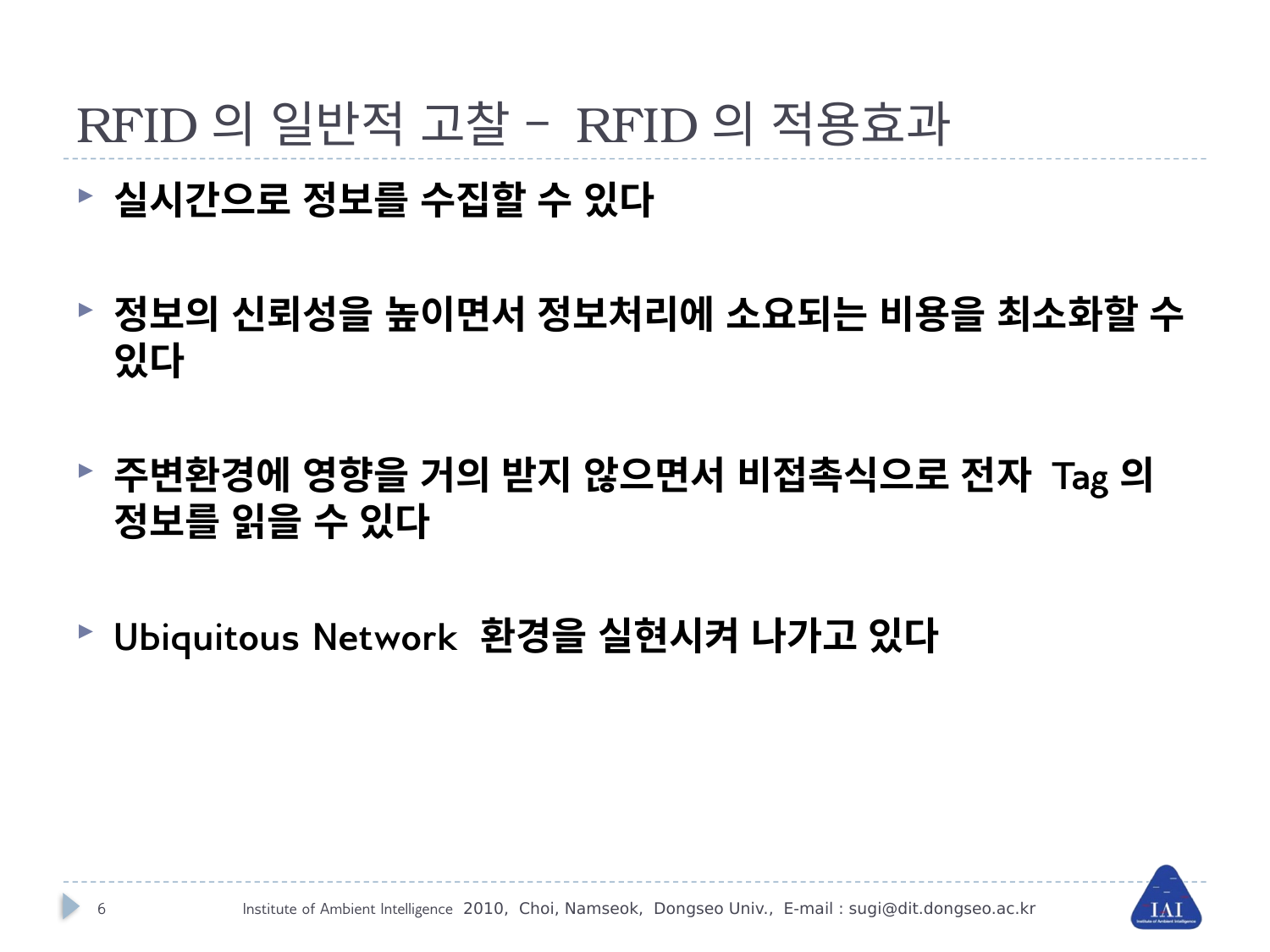

# RFID의 일반적 고찰 – RFID의 적용효과
실시간으로 정보를 수집할 수 있다

정보의 신뢰성을 높이면서 정보처리에 소요되는 비용을 최소화할 수 있다

주변환경에 영향을 거의 받지 않으면서 비접촉식으로 전자 Tag의 정보를 읽을 수 있다

Ubiquitous Network 환경을 실현시켜 나가고 있다